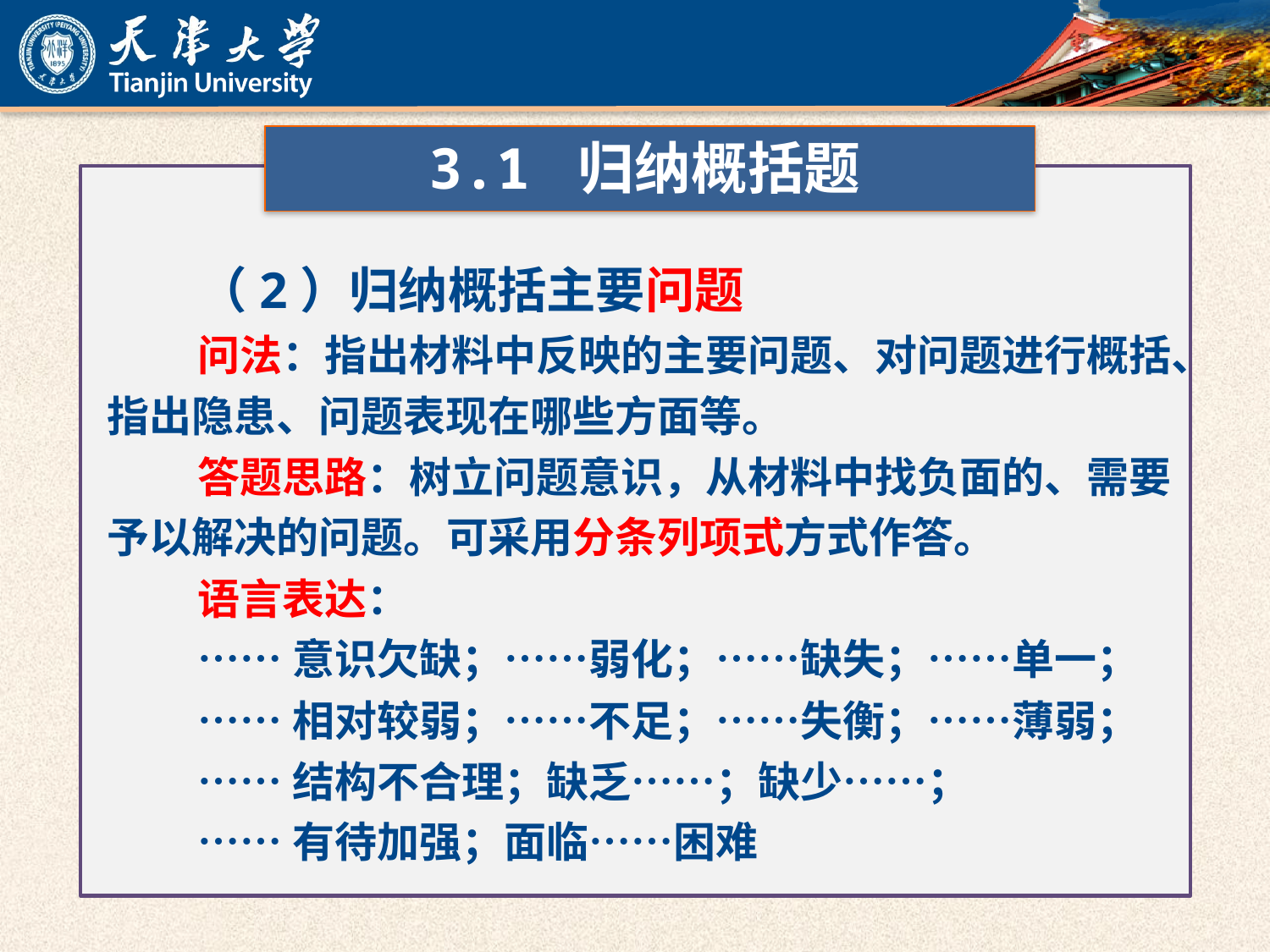

3.1 归纳概括题

（2）归纳概括主要问题
问法：指出材料中反映的主要问题、对问题进行概括、指出隐患、问题表现在哪些方面等。
答题思路：树立问题意识，从材料中找负面的、需要予以解决的问题。可采用分条列项式方式作答。
语言表达：
……意识欠缺；……弱化；……缺失；……单一；
……相对较弱；……不足；……失衡；……薄弱；
……结构不合理；缺乏……；缺少……；
……有待加强；面临……困难